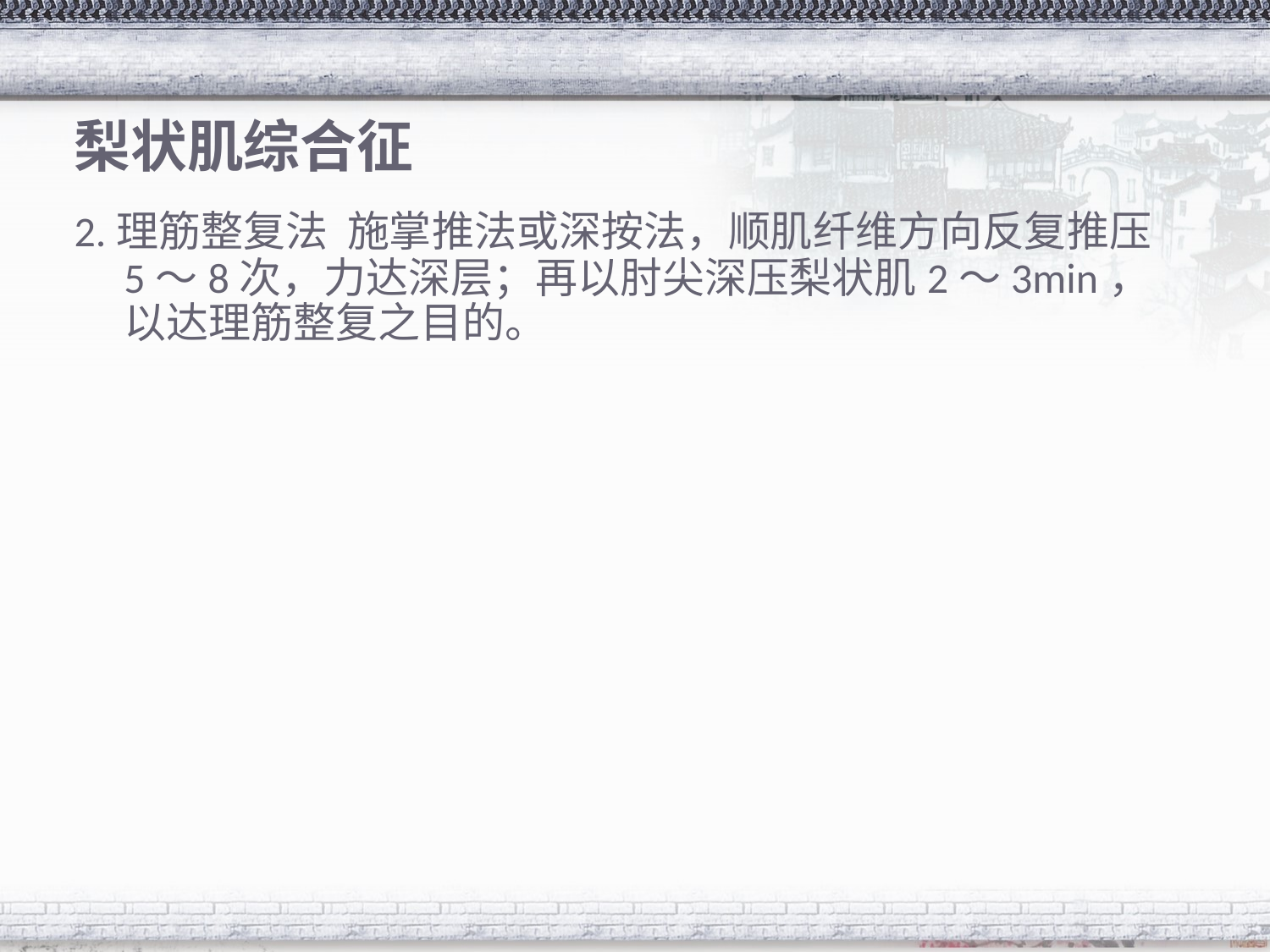

# 梨状肌综合征
2.理筋整复法  施掌推法或深按法，顺肌纤维方向反复推压5～8次，力达深层；再以肘尖深压梨状肌2～3min，以达理筋整复之目的。